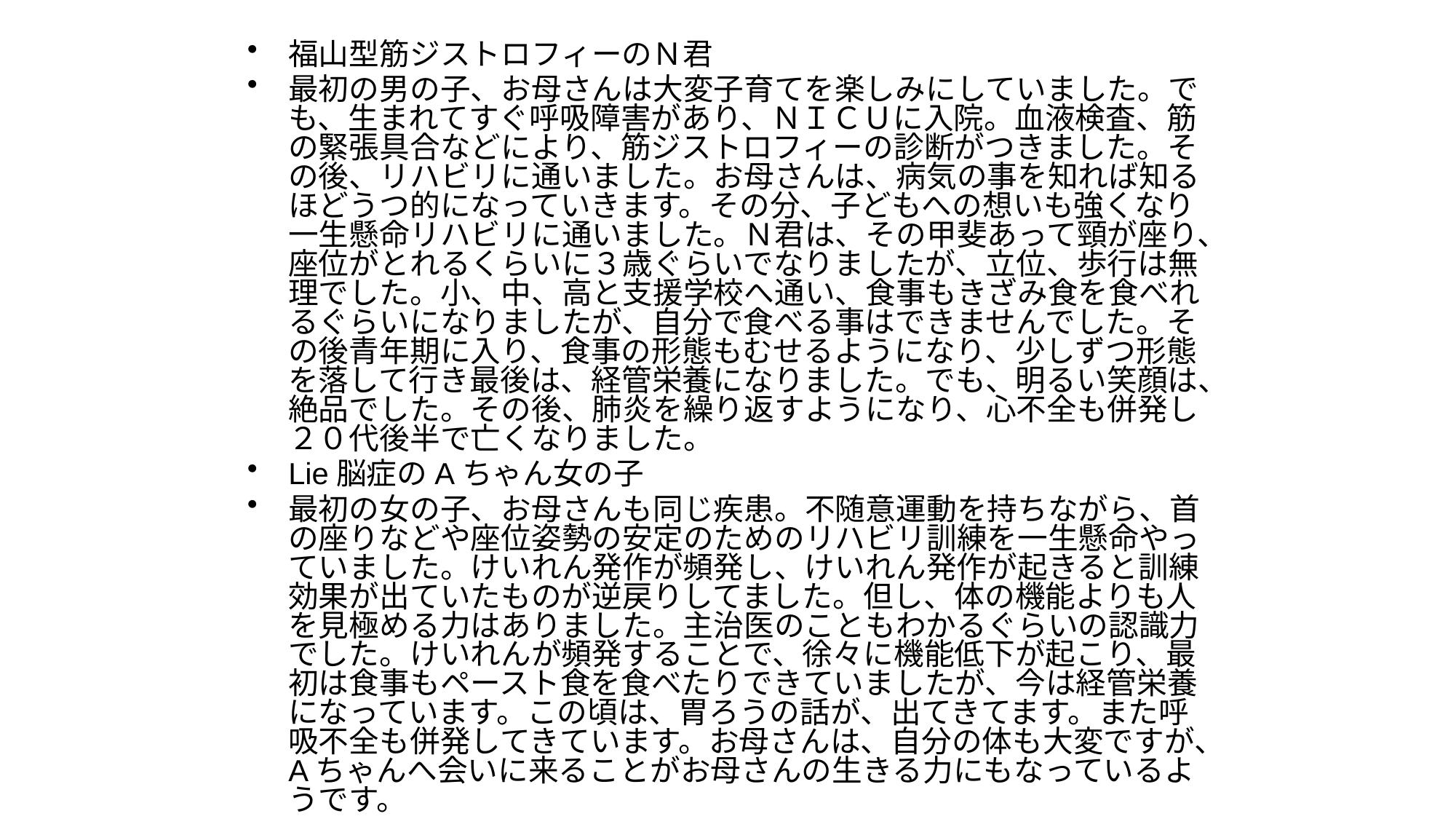

#
福山型筋ジストロフィーのＮ君
最初の男の子、お母さんは大変子育てを楽しみにしていました。でも、生まれてすぐ呼吸障害があり、ＮＩＣＵに入院。血液検査、筋の緊張具合などにより、筋ジストロフィーの診断がつきました。その後、リハビリに通いました。お母さんは、病気の事を知れば知るほどうつ的になっていきます。その分、子どもへの想いも強くなり一生懸命リハビリに通いました。Ｎ君は、その甲斐あって頸が座り、座位がとれるくらいに３歳ぐらいでなりましたが、立位、歩行は無理でした。小、中、高と支援学校へ通い、食事もきざみ食を食べれるぐらいになりましたが、自分で食べる事はできませんでした。その後青年期に入り、食事の形態もむせるようになり、少しずつ形態を落して行き最後は、経管栄養になりました。でも、明るい笑顔は、絶品でした。その後、肺炎を繰り返すようになり、心不全も併発し２０代後半で亡くなりました。
Lie脳症のAちゃん女の子
最初の女の子、お母さんも同じ疾患。不随意運動を持ちながら、首の座りなどや座位姿勢の安定のためのリハビリ訓練を一生懸命やっていました。けいれん発作が頻発し、けいれん発作が起きると訓練効果が出ていたものが逆戻りしてました。但し、体の機能よりも人を見極める力はありました。主治医のこともわかるぐらいの認識力でした。けいれんが頻発することで、徐々に機能低下が起こり、最初は食事もペースト食を食べたりできていましたが、今は経管栄養になっています。この頃は、胃ろうの話が、出てきてます。また呼吸不全も併発してきています。お母さんは、自分の体も大変ですが、Aちゃんへ会いに来ることがお母さんの生きる力にもなっているようです。